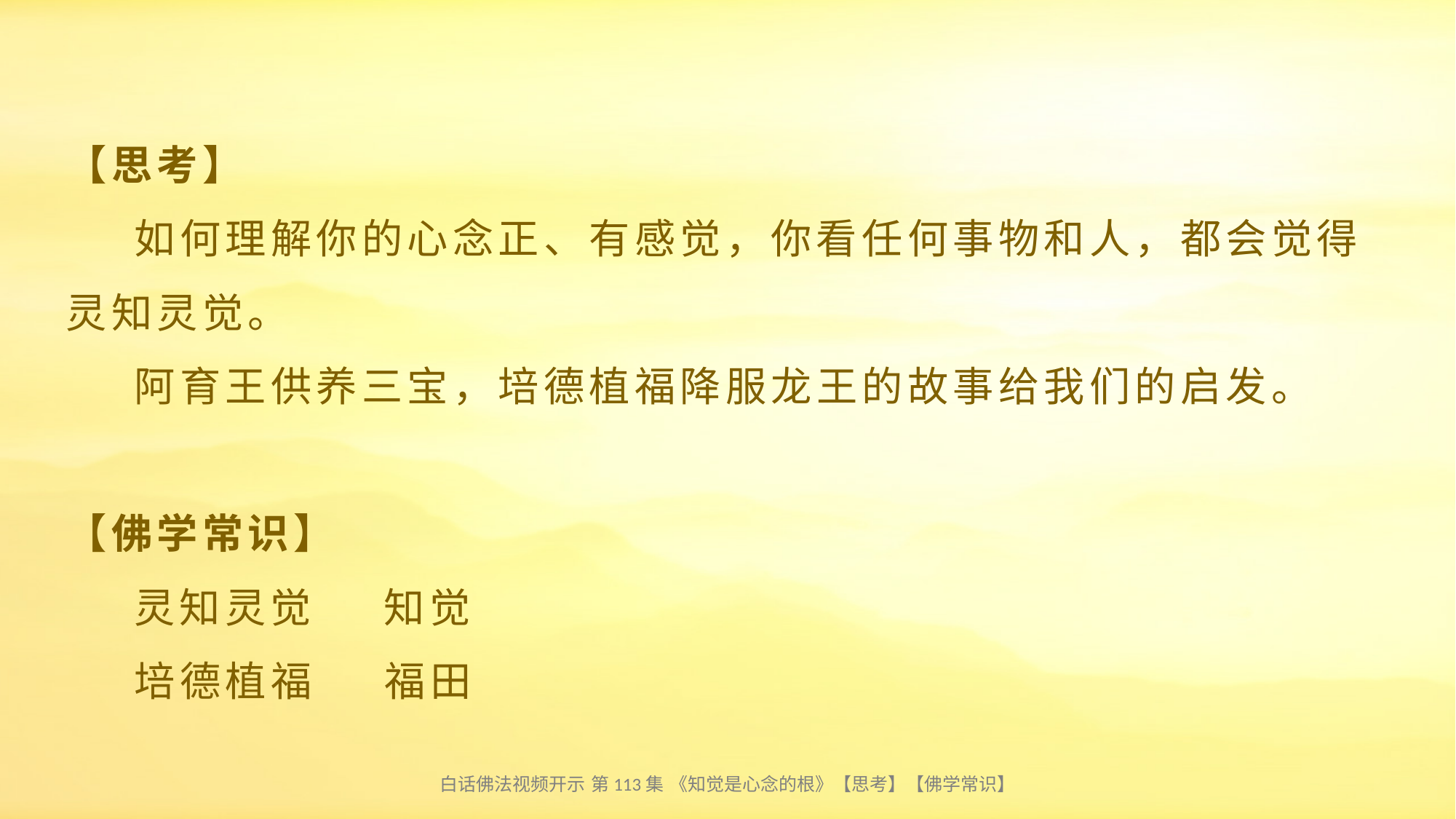

# 【思考】 如何理解你的心念正、有感觉，你看任何事物和人，都会觉得灵知灵觉。 阿育王供养三宝，培德植福降服龙王的故事给我们的启发。 【佛学常识】 灵知灵觉     知觉 培德植福     福田
白话佛法视频开示 第113集 《知觉是心念的根》【思考】【佛学常识】